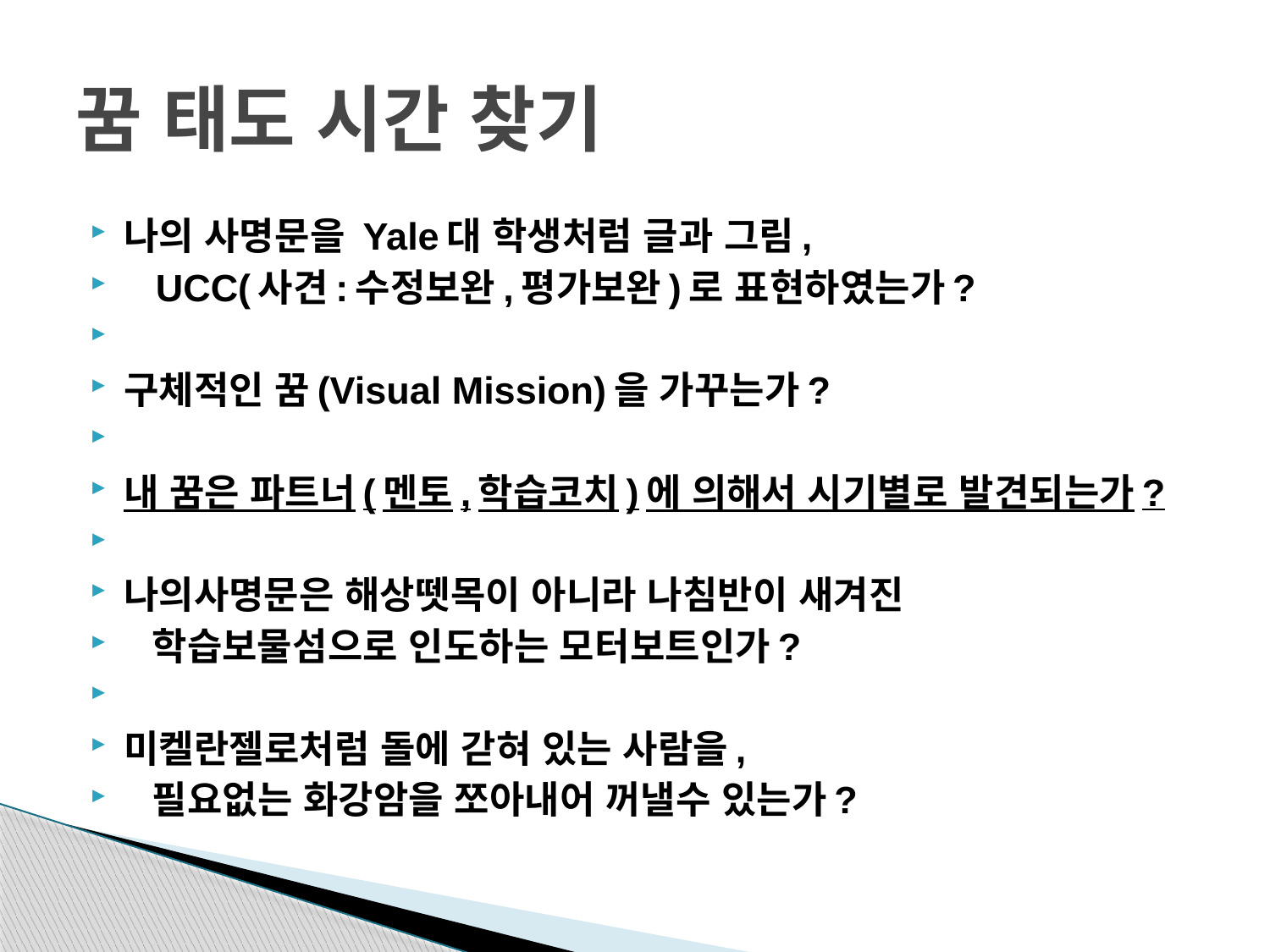

# 꿈 태도 시간 찾기
나의 사명문을 Yale대 학생처럼 글과 그림,
   UCC(사견:수정보완,평가보완)로 표현하였는가?

구체적인 꿈(Visual Mission)을 가꾸는가?

내 꿈은 파트너(멘토,학습코치)에 의해서 시기별로 발견되는가?

나의사명문은 해상뗏목이 아니라 나침반이 새겨진
  학습보물섬으로 인도하는 모터보트인가?

미켈란젤로처럼 돌에 갇혀 있는 사람을,
  필요없는 화강암을 쪼아내어 꺼낼수 있는가?